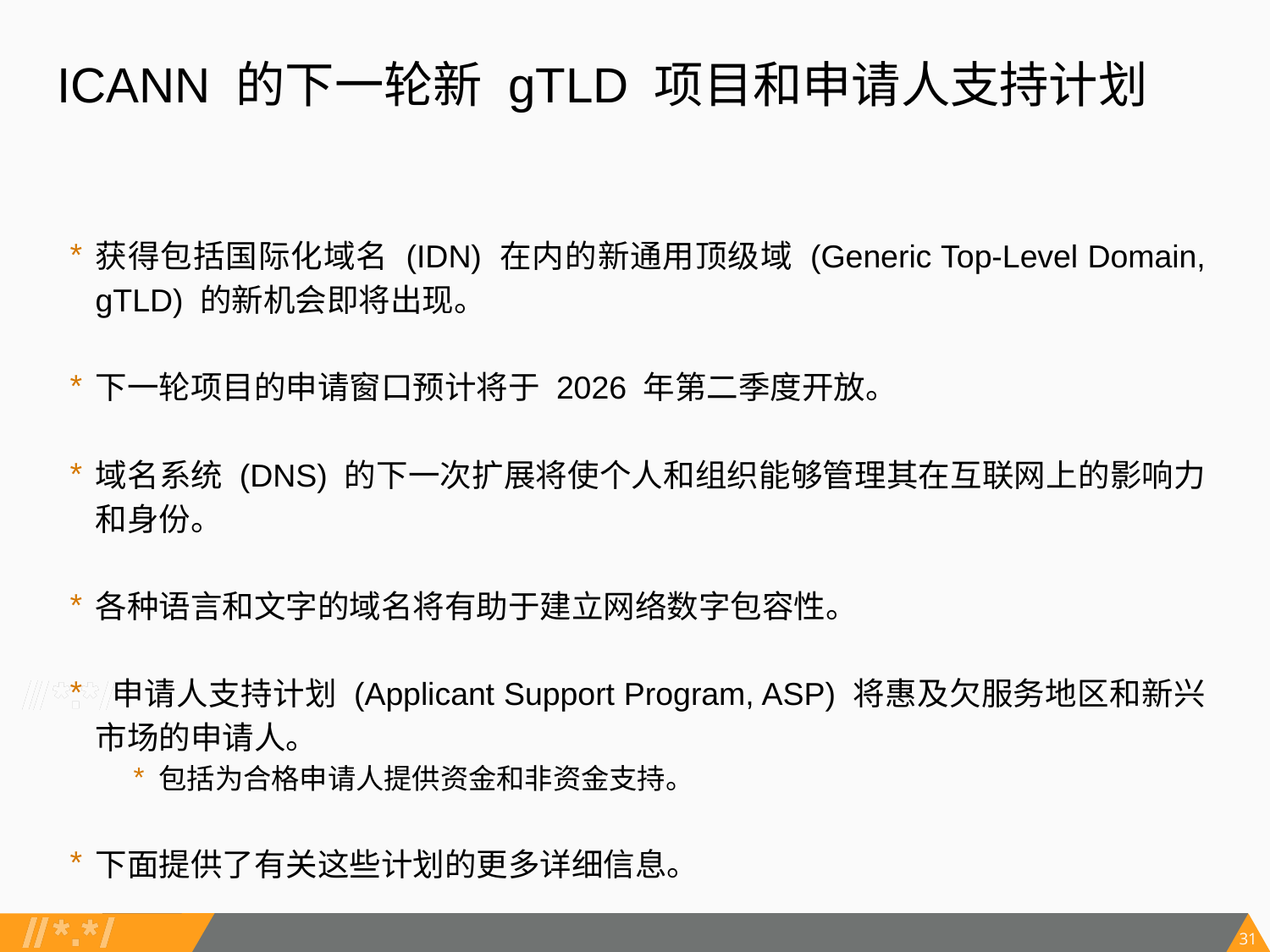

# ICANN 的下一轮新 gTLD 项目和申请人支持计划
获得包括国际化域名 (IDN) 在内的新通用顶级域 (Generic Top-Level Domain, gTLD) 的新机会即将出现。

下一轮项目的申请窗口预计将于 2026 年第二季度开放。

域名系统 (DNS) 的下一次扩展将使个人和组织能够管理其在互联网上的影响力和身份。

各种语言和文字的域名将有助于建立网络数字包容性。

 申请人支持计划 (Applicant Support Program, ASP) 将惠及欠服务地区和新兴市场的申请人。
包括为合格申请人提供资金和非资金支持。

下面提供了有关这些计划的更多详细信息。